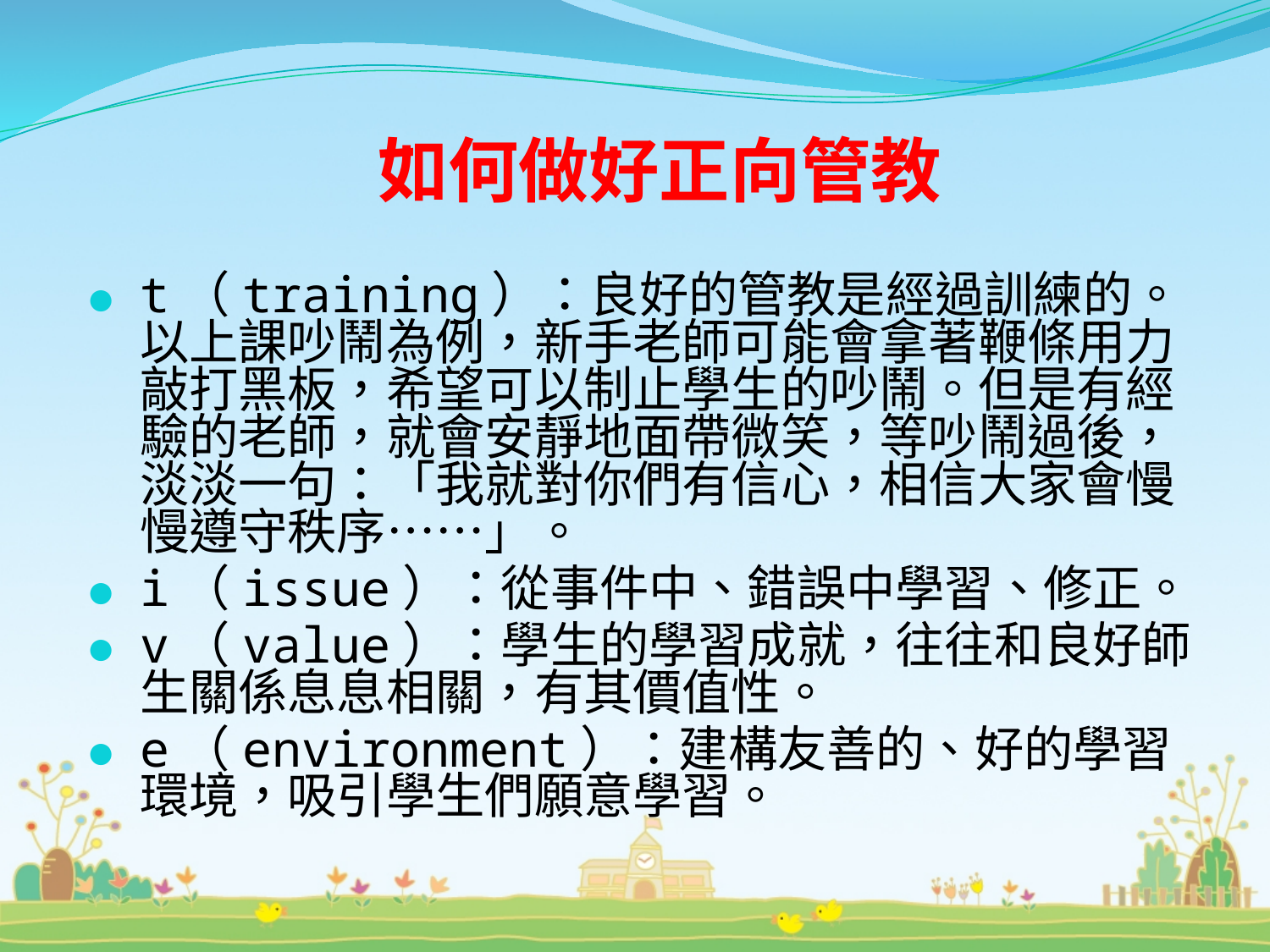

# 如何做好正向管教
t（training）：良好的管教是經過訓練的。以上課吵鬧為例，新手老師可能會拿著鞭條用力敲打黑板，希望可以制止學生的吵鬧。但是有經驗的老師，就會安靜地面帶微笑，等吵鬧過後，淡淡一句：「我就對你們有信心，相信大家會慢慢遵守秩序……」。
i（issue）：從事件中、錯誤中學習、修正。
v（value）：學生的學習成就，往往和良好師生關係息息相關，有其價值性。
e（environment）：建構友善的、好的學習環境，吸引學生們願意學習。